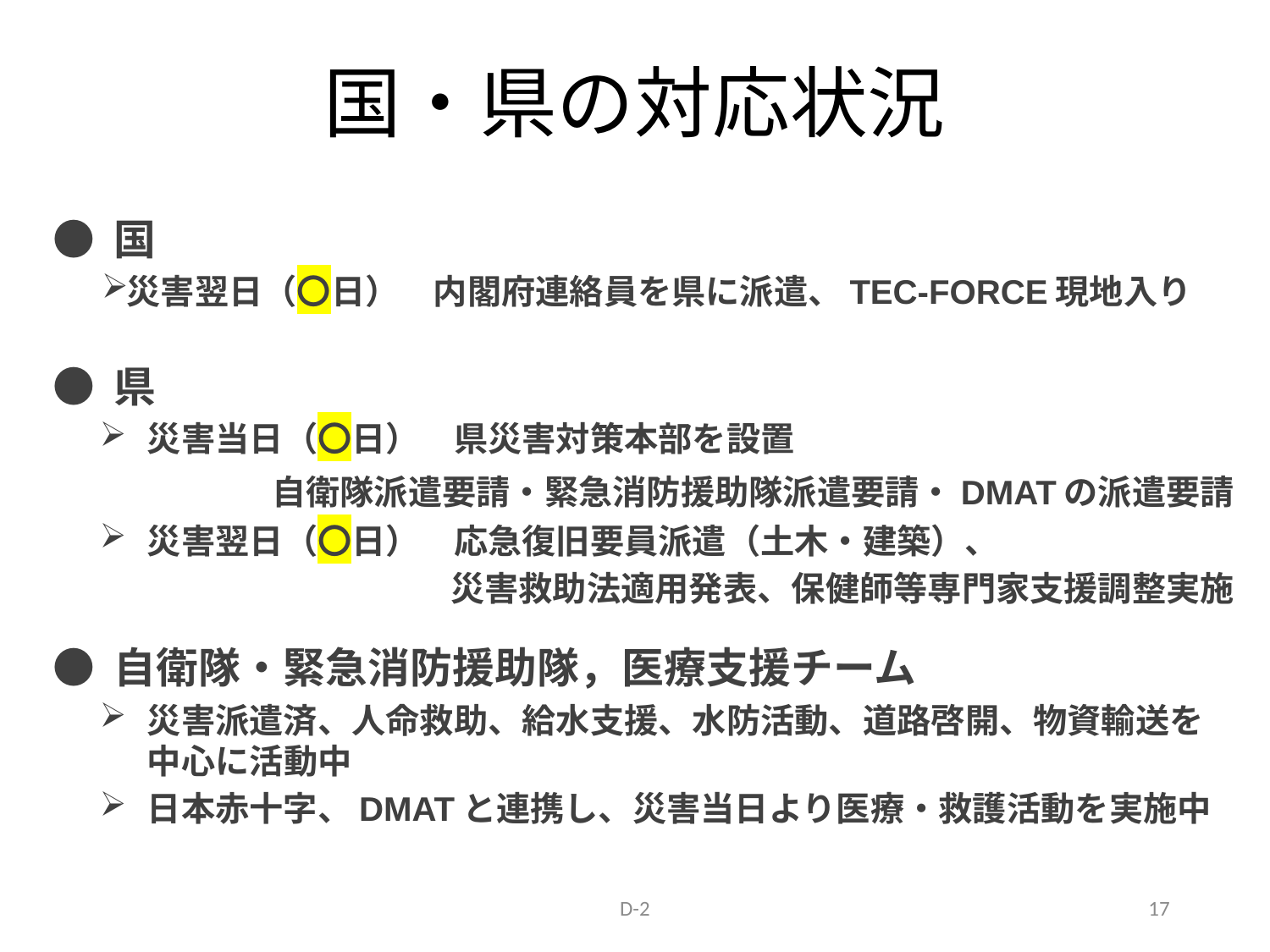

# 国・県の対応状況
● 国
災害翌日（〇日）　内閣府連絡員を県に派遣、TEC-FORCE現地入り

● 県
災害当日（〇日）　県災害対策本部を設置
　自衛隊派遣要請・緊急消防援助隊派遣要請・DMATの派遣要請
災害翌日（〇日）　応急復旧要員派遣（土木・建築）、
災害救助法適用発表、保健師等専門家支援調整実施

● 自衛隊・緊急消防援助隊，医療支援チーム
災害派遣済、人命救助、給水支援、水防活動、道路啓開、物資輸送を中心に活動中
日本赤十字、DMATと連携し、災害当日より医療・救護活動を実施中
D-2
17